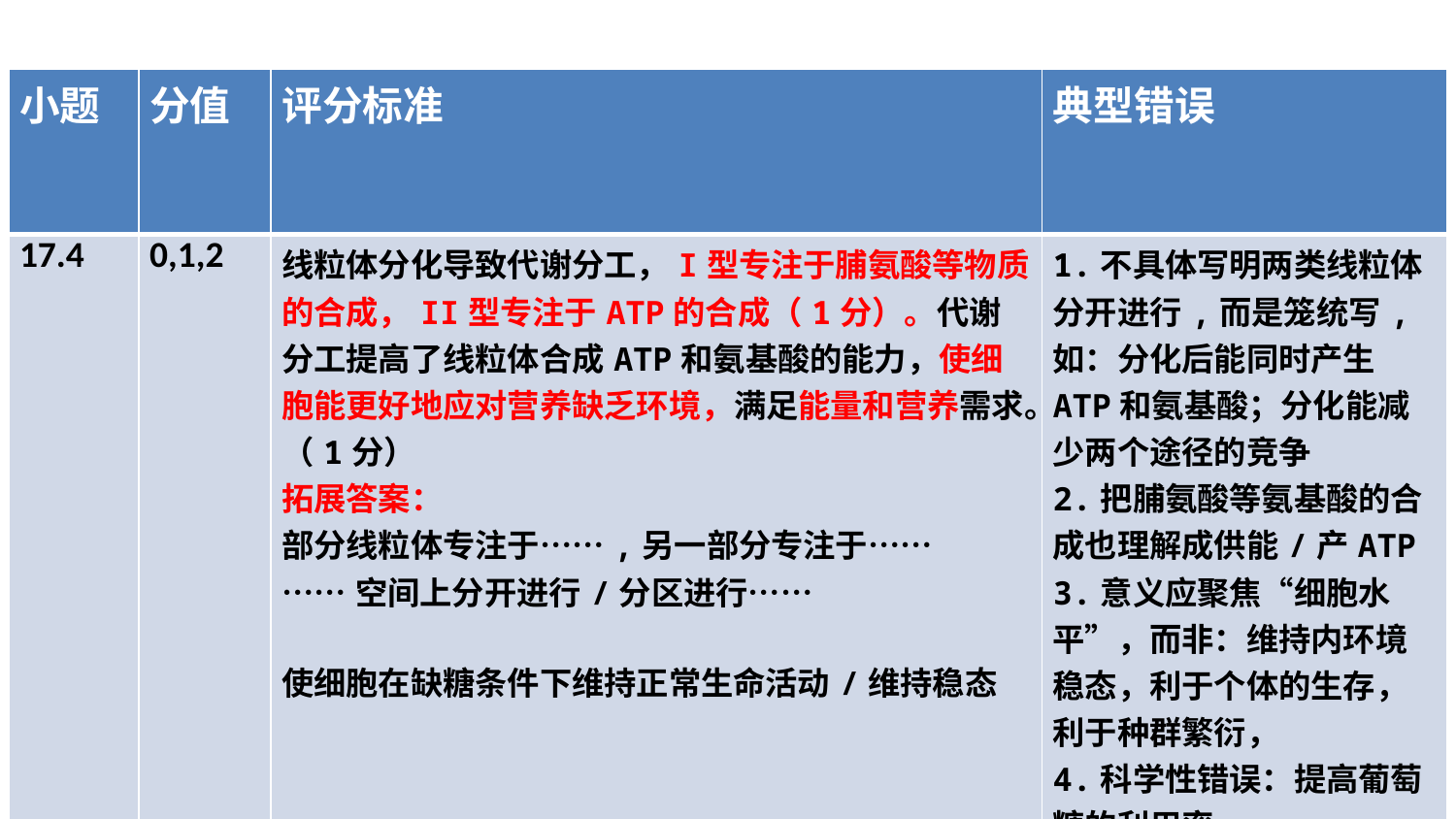

| 小题 | 分值 | 评分标准 | 典型错误 |
| --- | --- | --- | --- |
| 17.4 | 0,1,2 | 线粒体分化导致代谢分工，I型专注于脯氨酸等物质的合成，II型专注于ATP的合成（1分）。代谢分工提高了线粒体合成ATP和氨基酸的能力，使细胞能更好地应对营养缺乏环境，满足能量和营养需求。（1分） 拓展答案： 部分线粒体专注于……,另一部分专注于…… ……空间上分开进行/分区进行…… 使细胞在缺糖条件下维持正常生命活动/维持稳态 | 1.不具体写明两类线粒体分开进行,而是笼统写,如：分化后能同时产生ATP和氨基酸；分化能减少两个途径的竞争 2.把脯氨酸等氨基酸的合成也理解成供能/产ATP 3.意义应聚焦“细胞水平”，而非：维持内环境稳态，利于个体的生存，利于种群繁衍， 4.科学性错误：提高葡萄糖的利用率 |